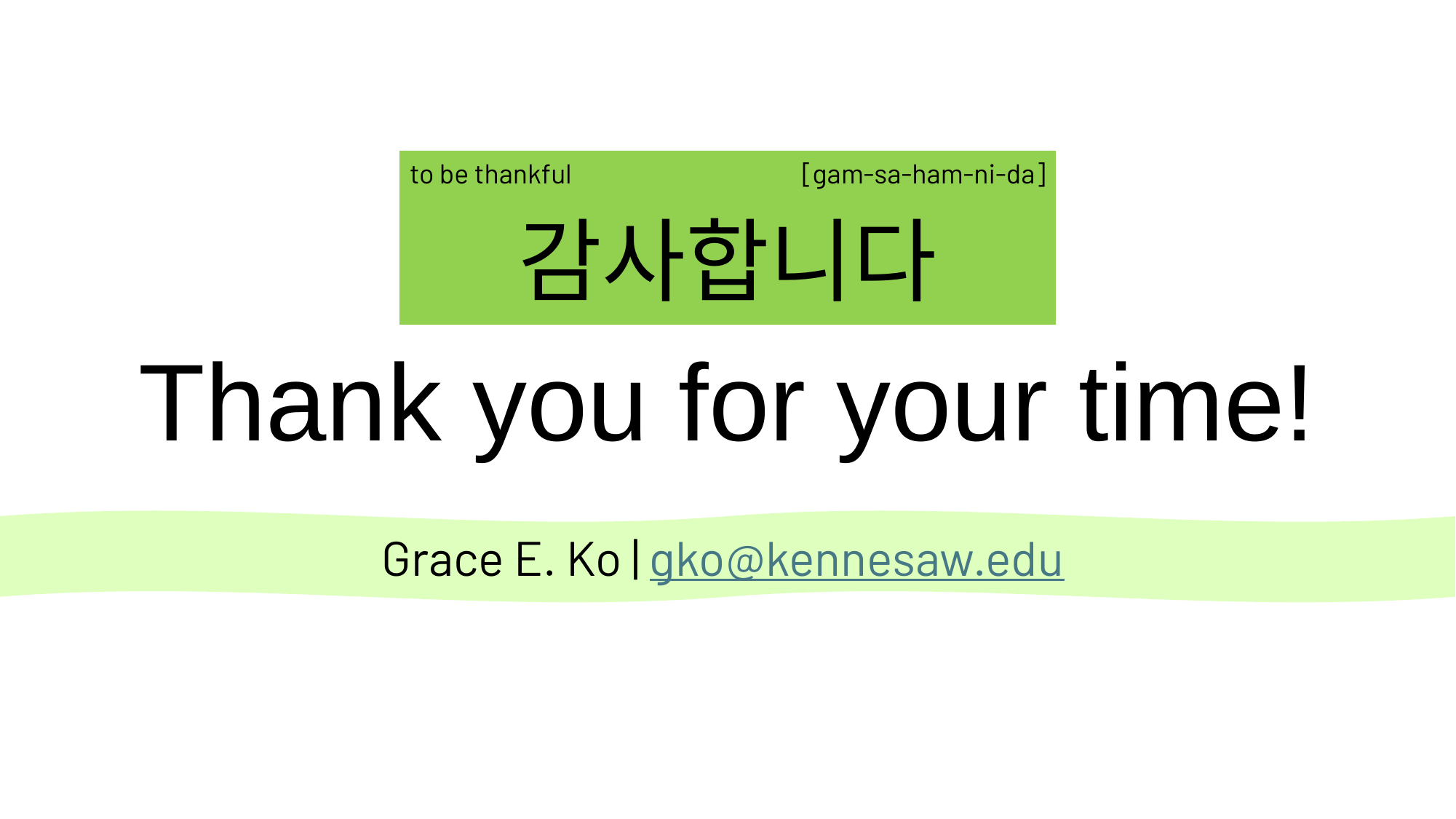

| 감사합니다 |
| --- |
to be thankful
[gam-sa-ham-ni-da]
Thank you for your time!
Grace E. Ko | gko@kennesaw.edu